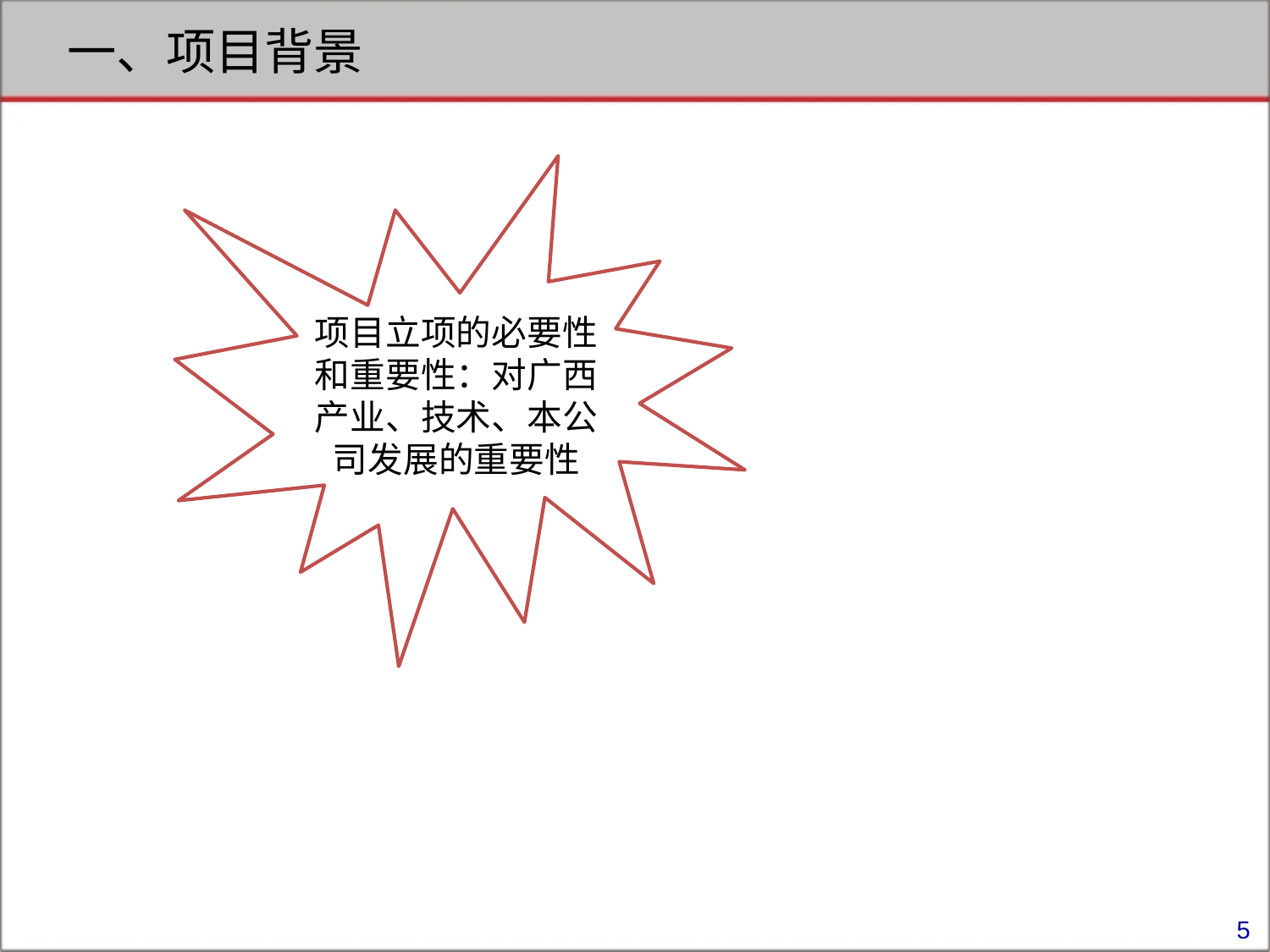

一、项目背景
项目立项的必要性和重要性：对广西产业、技术、本公司发展的重要性